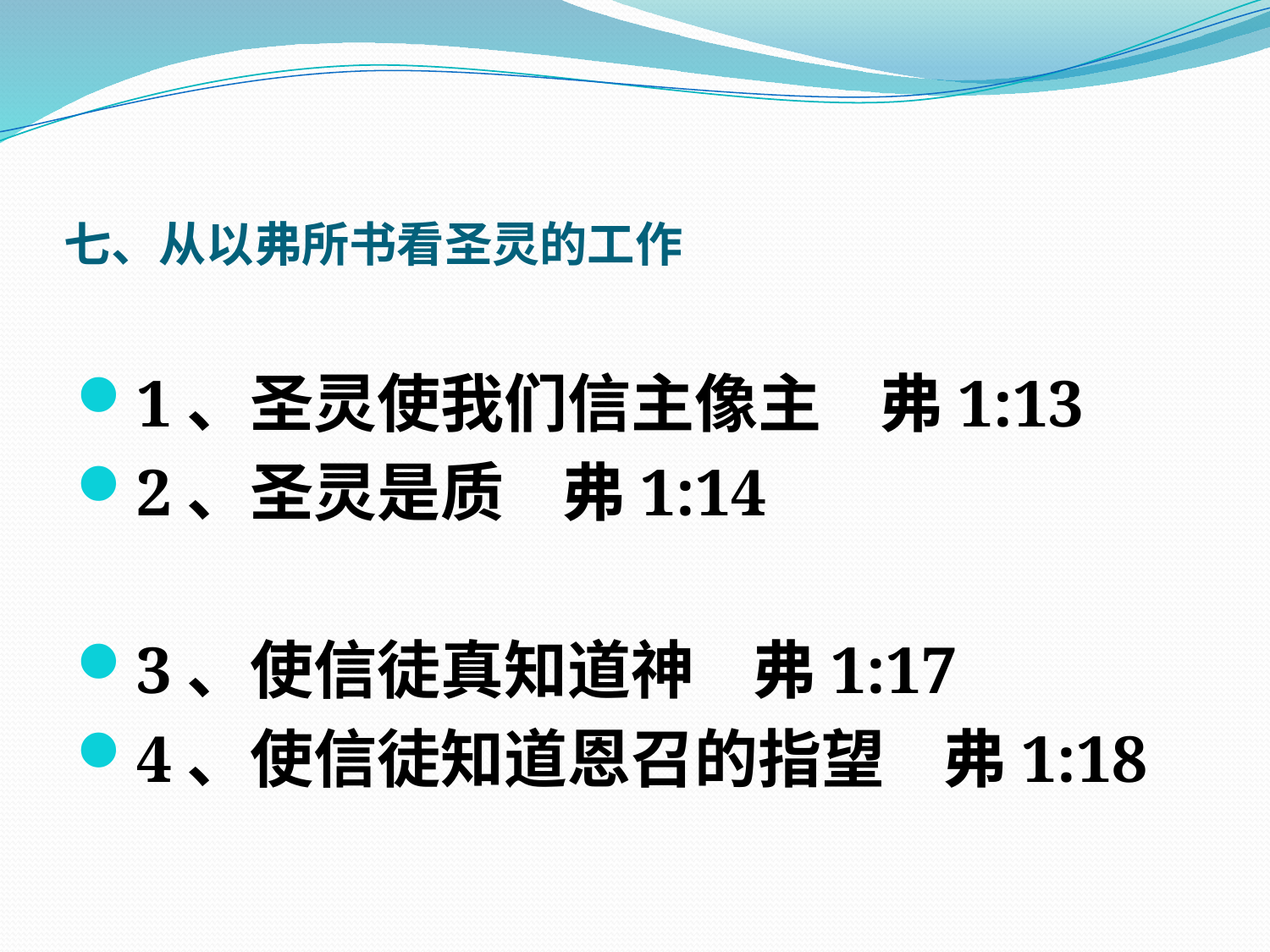

# 七、从以弗所书看圣灵的工作

1、圣灵使我们信主像主    弗1:13
2、圣灵是质    弗1:14

3、使信徒真知道神    弗1:17
4、使信徒知道恩召的指望    弗1:18